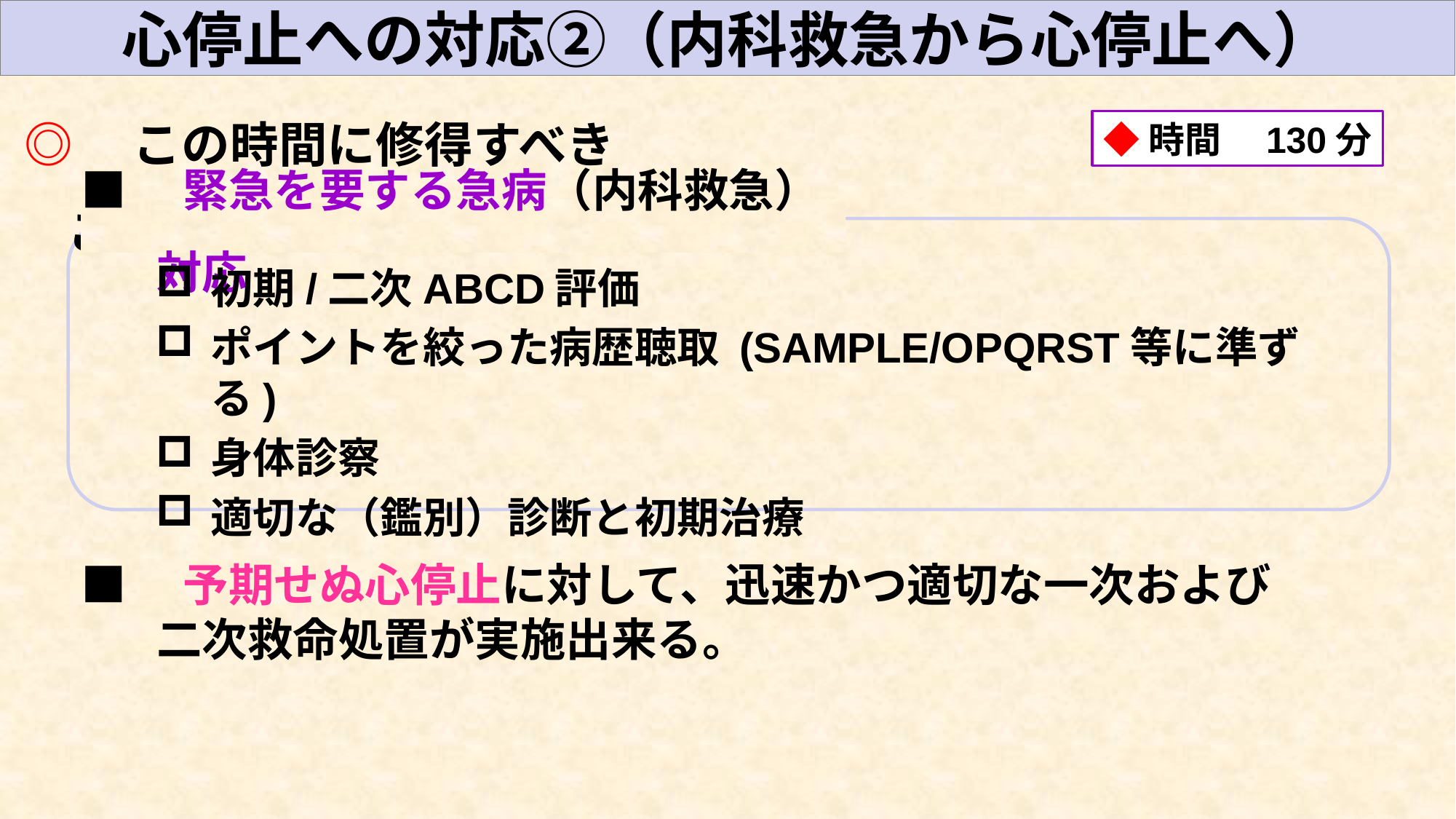

心停止への対応②（内科救急から心停止へ）
◎　この時間に修得すべきこと
◆時間　130分
■　緊急を要する急病（内科救急）対応

初期/二次ABCD評価
ポイントを絞った病歴聴取 (SAMPLE/OPQRST等に準ずる)
身体診察
適切な（鑑別）診断と初期治療
■　予期せぬ心停止に対して、迅速かつ適切な一次および
二次救命処置が実施出来る。